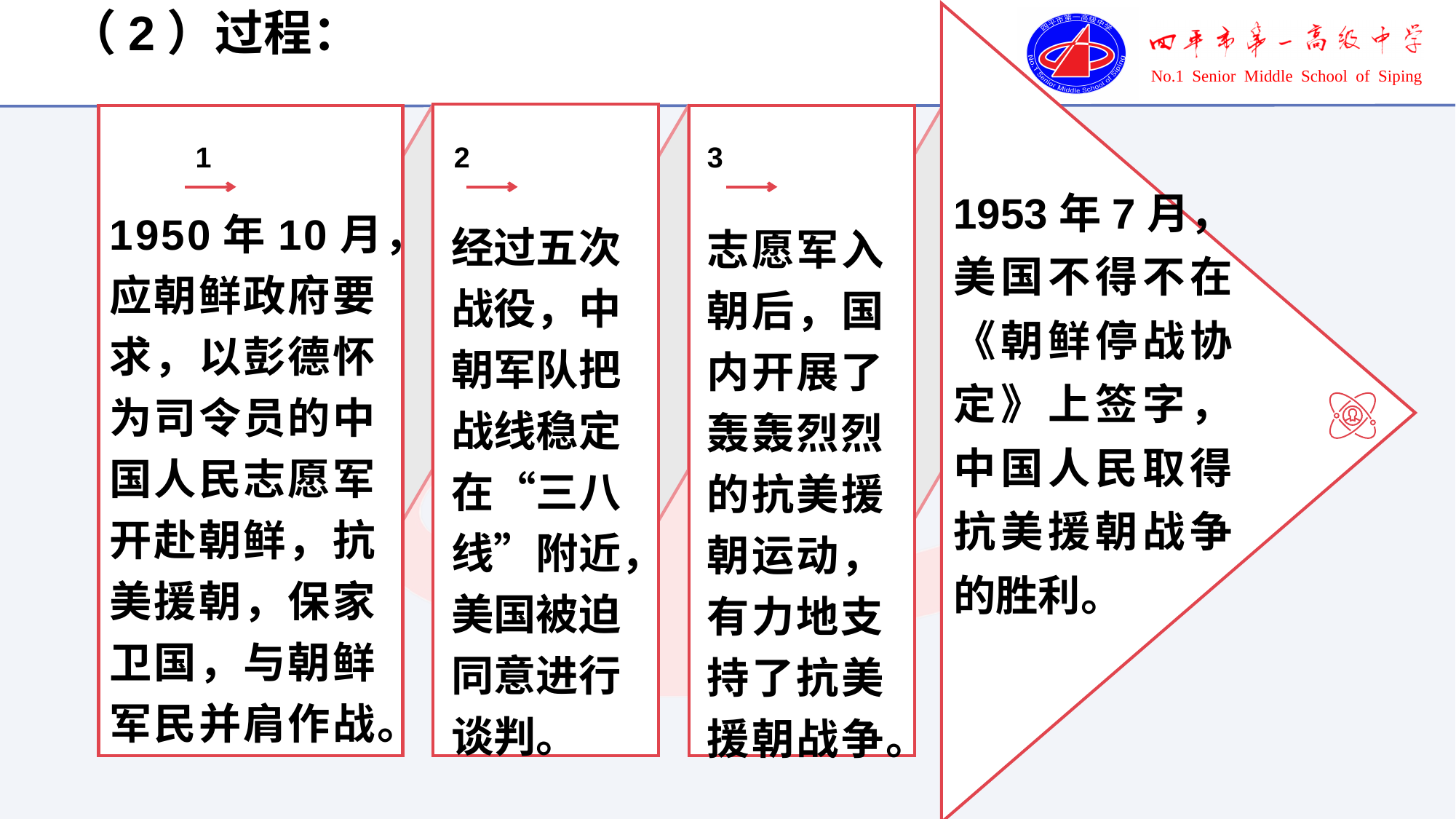

（2）过程：
1
2
3
1953年7月，美国不得不在《朝鲜停战协定》上签字，中国人民取得抗美援朝战争的胜利。

1950年10月，
应朝鲜政府要求，以彭德怀为司令员的中国人民志愿军开赴朝鲜，抗美援朝，保家卫国，与朝鲜军民并肩作战。
经过五次战役，中朝军队把战线稳定在“三八线”附近，美国被迫同意进行谈判。

志愿军入朝后，国内开展了轰轰烈烈的抗美援朝运动，有力地支持了抗美援朝战争。